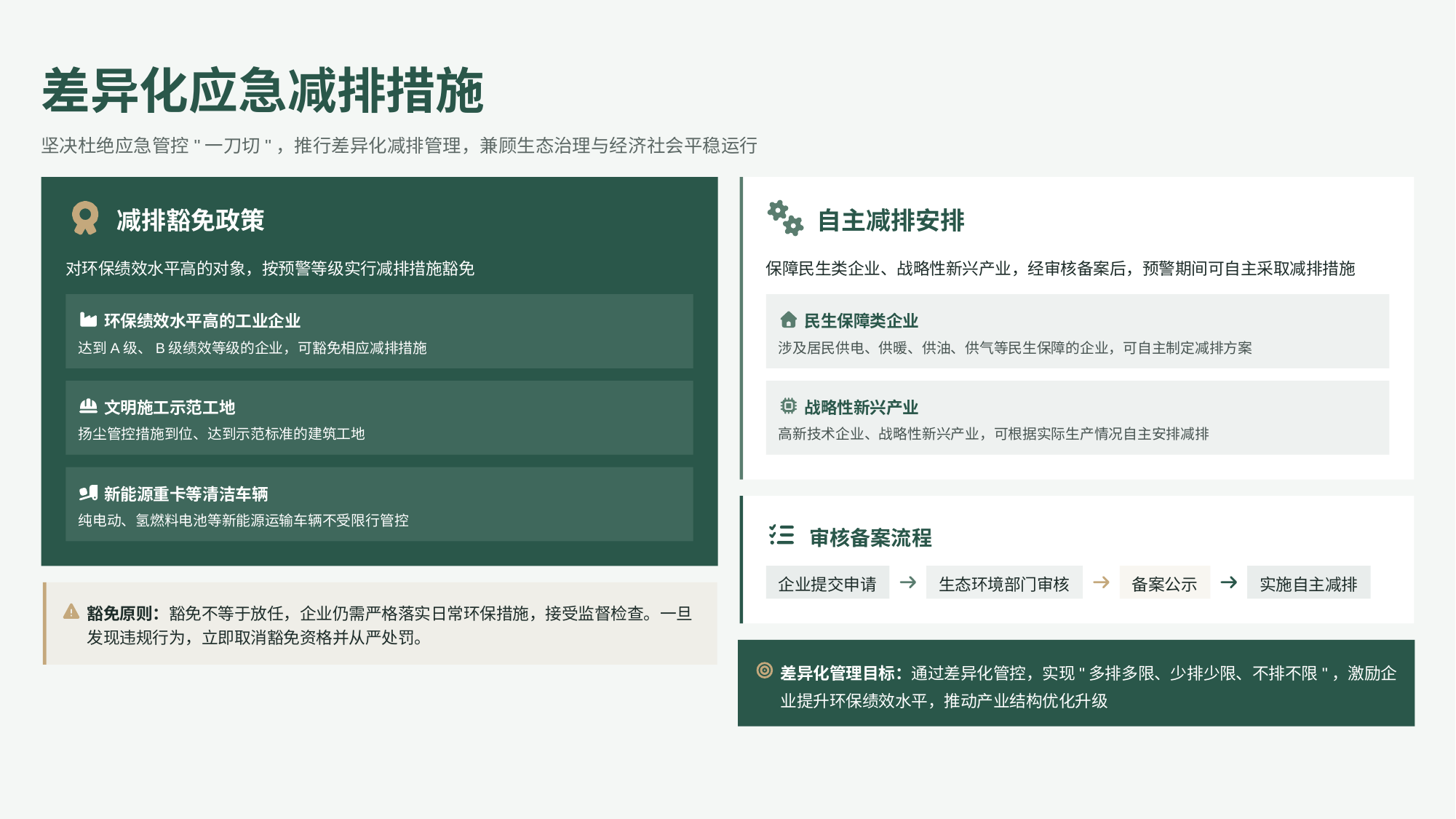

差异化应急减排措施
坚决杜绝应急管控"一刀切"，推行差异化减排管理，兼顾生态治理与经济社会平稳运行

减排豁免政策
自主减排安排

对环保绩效水平高的对象，按预警等级实行减排措施豁免
保障民生类企业、战略性新兴产业，经审核备案后，预警期间可自主采取减排措施

环保绩效水平高的工业企业
民生保障类企业

达到A级、B级绩效等级的企业，可豁免相应减排措施
涉及居民供电、供暖、供油、供气等民生保障的企业，可自主制定减排方案

文明施工示范工地
战略性新兴产业

扬尘管控措施到位、达到示范标准的建筑工地
高新技术企业、战略性新兴产业，可根据实际生产情况自主安排减排

新能源重卡等清洁车辆

纯电动、氢燃料电池等新能源运输车辆不受限行管控
审核备案流程

企业提交申请

生态环境部门审核

备案公示

实施自主减排

豁免原则：豁免不等于放任，企业仍需严格落实日常环保措施，接受监督检查。一旦发现违规行为，立即取消豁免资格并从严处罚。

差异化管理目标：通过差异化管控，实现"多排多限、少排少限、不排不限"，激励企业提升环保绩效水平，推动产业结构优化升级